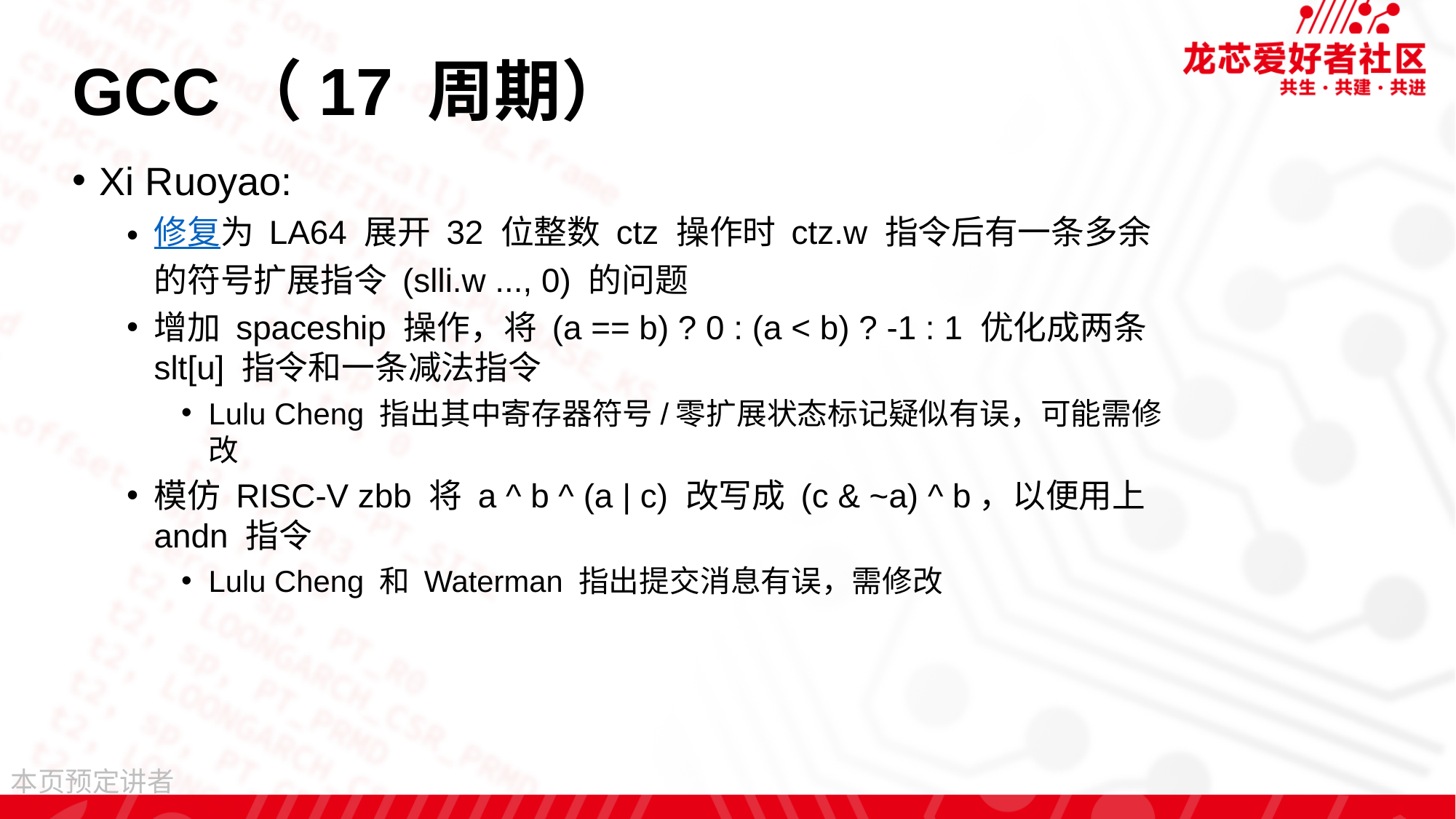

# GCC（17 周期）
Xi Ruoyao:
修复为 LA64 展开 32 位整数 ctz 操作时 ctz.w 指令后有一条多余的符号扩展指令 (slli.w ..., 0) 的问题
增加 spaceship 操作，将 (a == b) ? 0 : (a < b) ? -1 : 1 优化成两条 slt[u] 指令和一条减法指令
Lulu Cheng 指出其中寄存器符号/零扩展状态标记疑似有误，可能需修改
模仿 RISC-V zbb 将 a ^ b ^ (a | c) 改写成 (c & ~a) ^ b，以便用上 andn 指令
Lulu Cheng 和 Waterman 指出提交消息有误，需修改